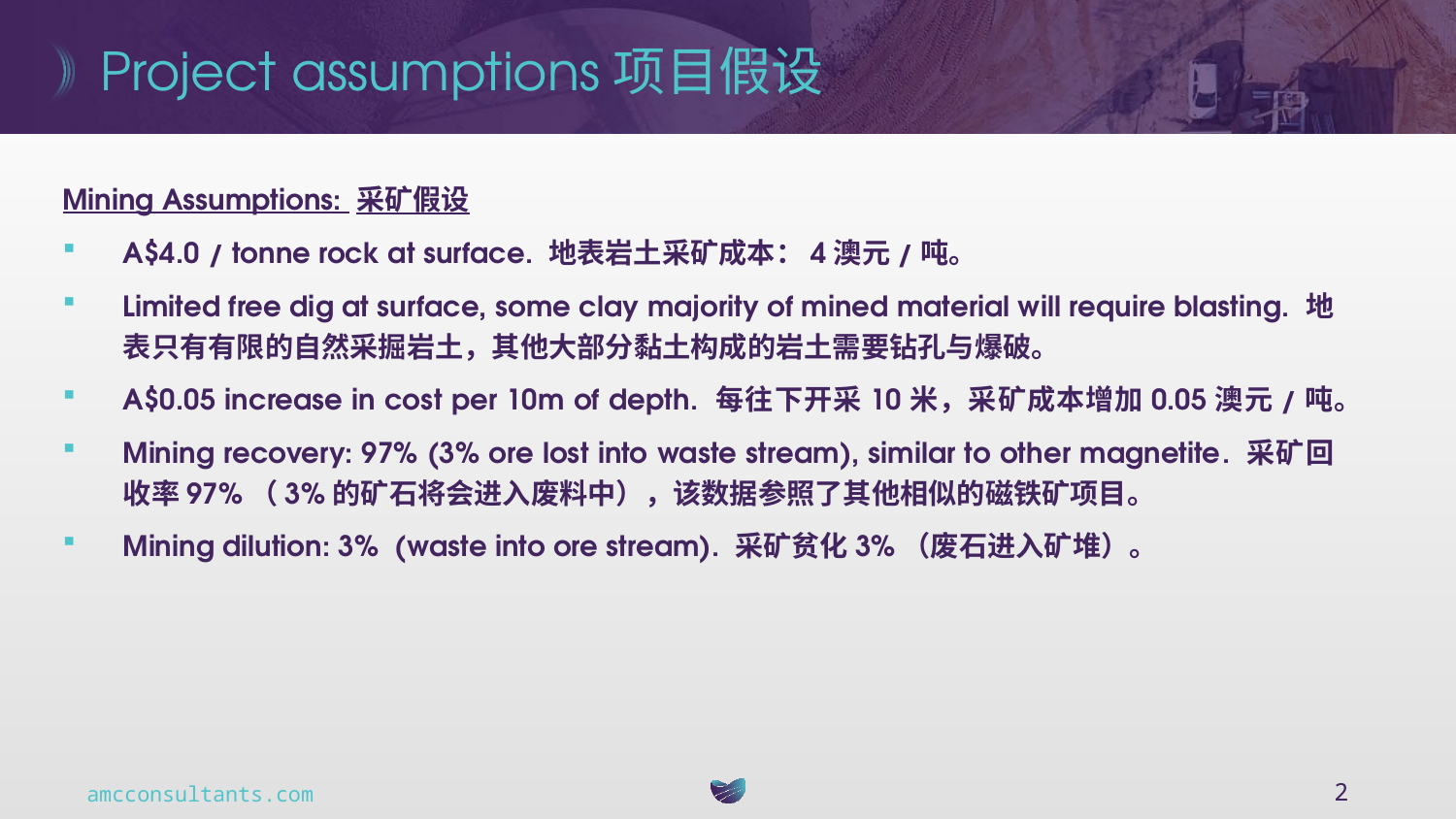

# Project assumptions项目假设

Mining Assumptions: 采矿假设
A$4.0 / tonne rock at surface. 地表岩土采矿成本：4澳元/吨。
Limited free dig at surface, some clay majority of mined material will require blasting. 地表只有有限的自然采掘岩土，其他大部分黏土构成的岩土需要钻孔与爆破。
A$0.05 increase in cost per 10m of depth. 每往下开采10米，采矿成本增加0.05澳元/吨。
Mining recovery: 97% (3% ore lost into waste stream), similar to other magnetite. 采矿回收率97%（3%的矿石将会进入废料中），该数据参照了其他相似的磁铁矿项目。
Mining dilution: 3%  (waste into ore stream). 采矿贫化3%（废石进入矿堆）。

2